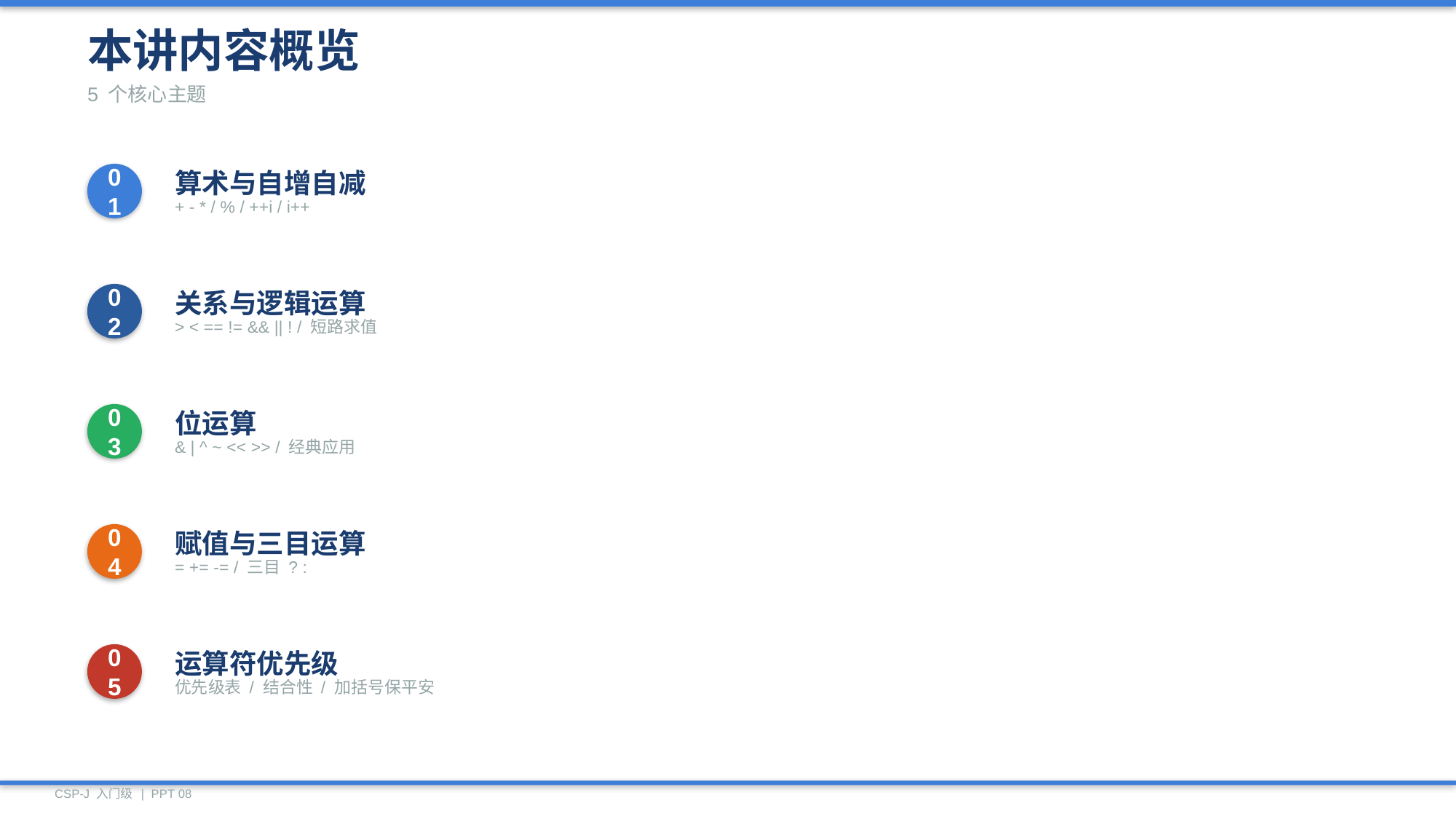

本讲内容概览
5 个核心主题
01
算术与自增自减
+ - * / % / ++i / i++
02
关系与逻辑运算
> < == != && || ! / 短路求值
03
位运算
& | ^ ~ << >> / 经典应用
04
赋值与三目运算
= += -= / 三目 ? :
05
运算符优先级
优先级表 / 结合性 / 加括号保平安

CSP-J 入门级  |  PPT 08